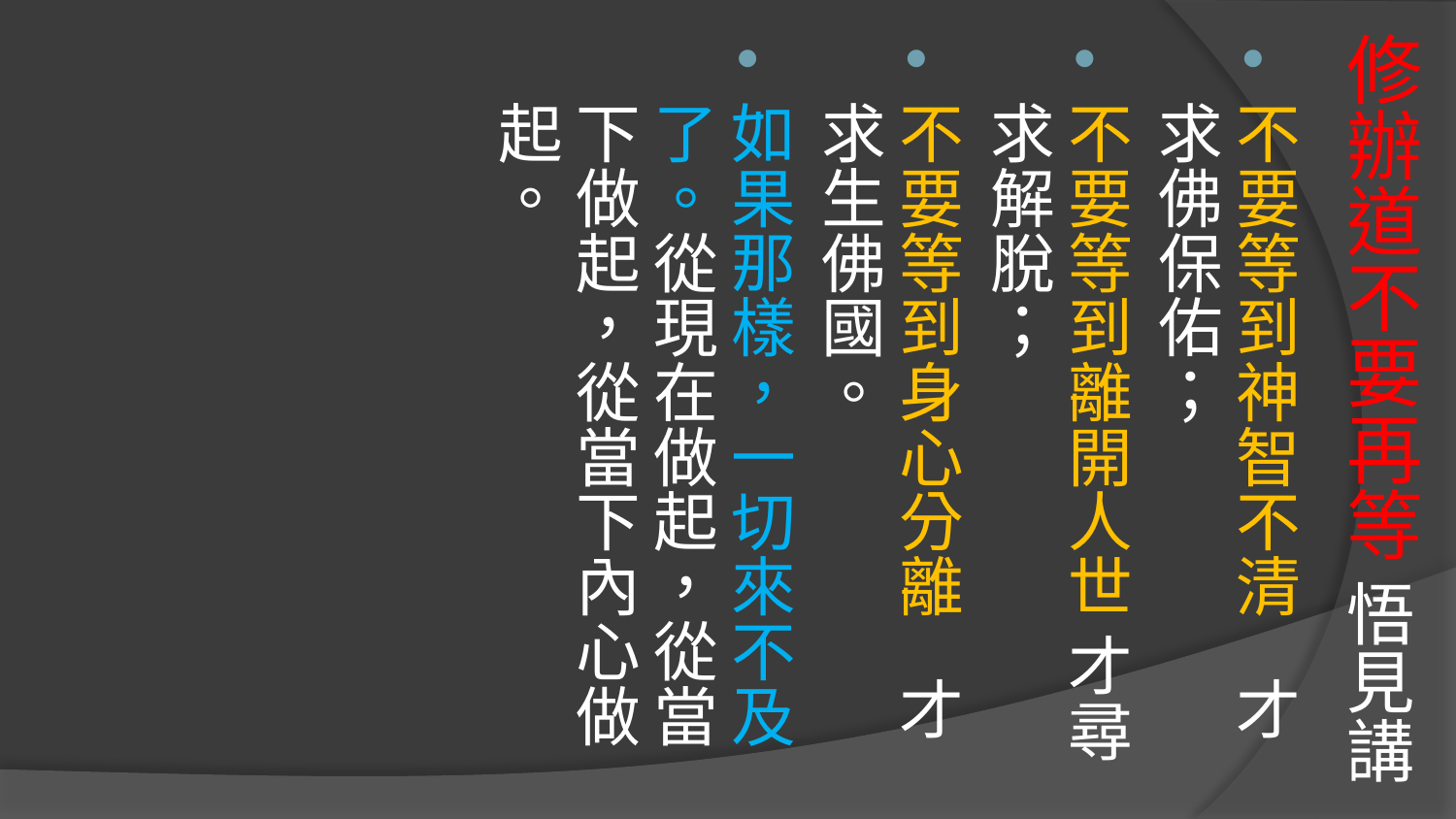

# 修辦道不要再等 悟見講
不要等到神智不清    才求佛保佑；
不要等到離開人世 才尋求解脫；
不要等到身心分離    才求生佛國。
如果那樣，一切來不及了。從現在做起，從當下做起，從當下內心做起。